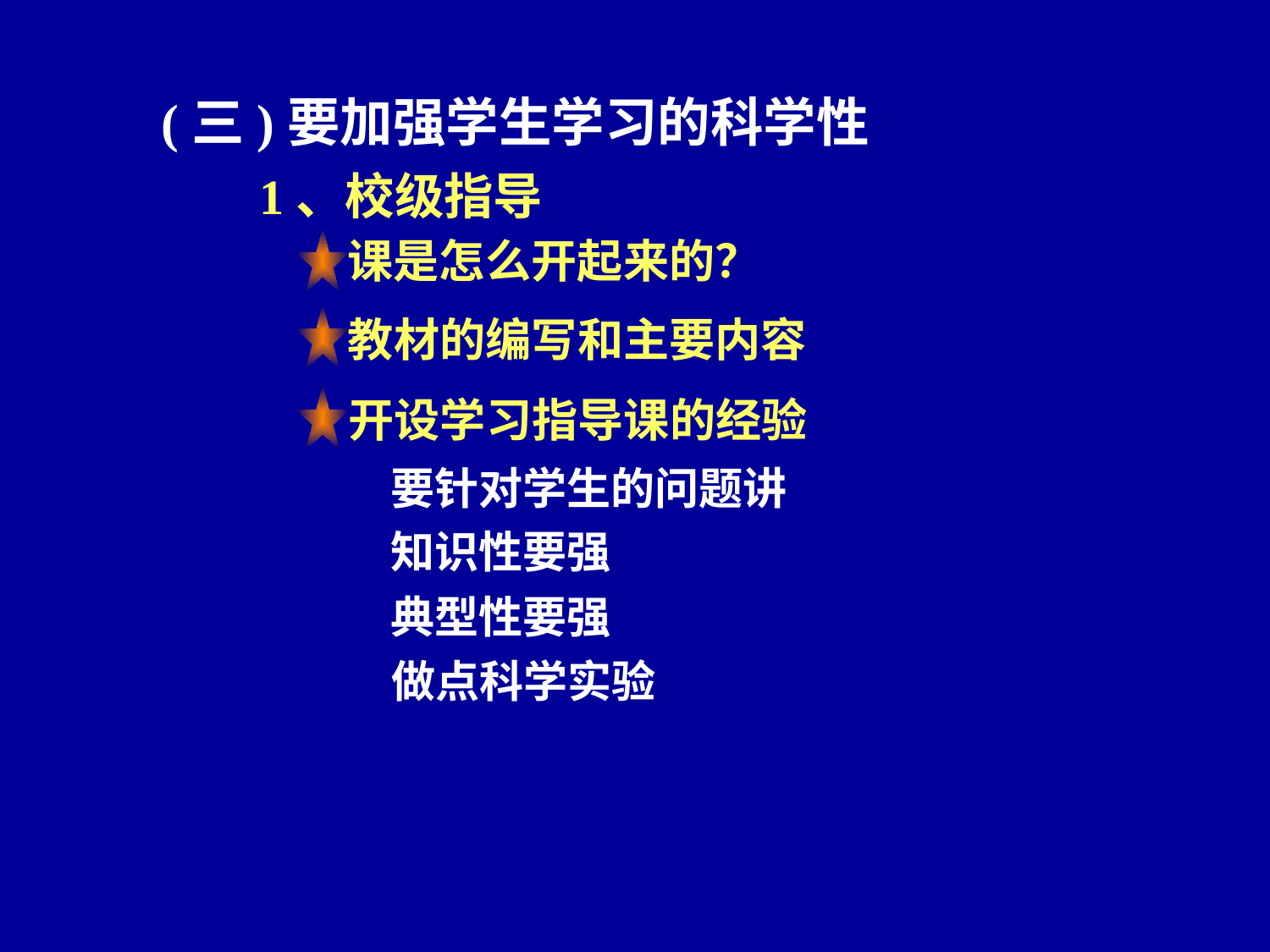

(三)要加强学生学习的科学性
1、校级指导
课是怎么开起来的？

教材的编写和主要内容
开设学习指导课的经验

要针对学生的问题讲
知识性要强
典型性要强
做点科学实验